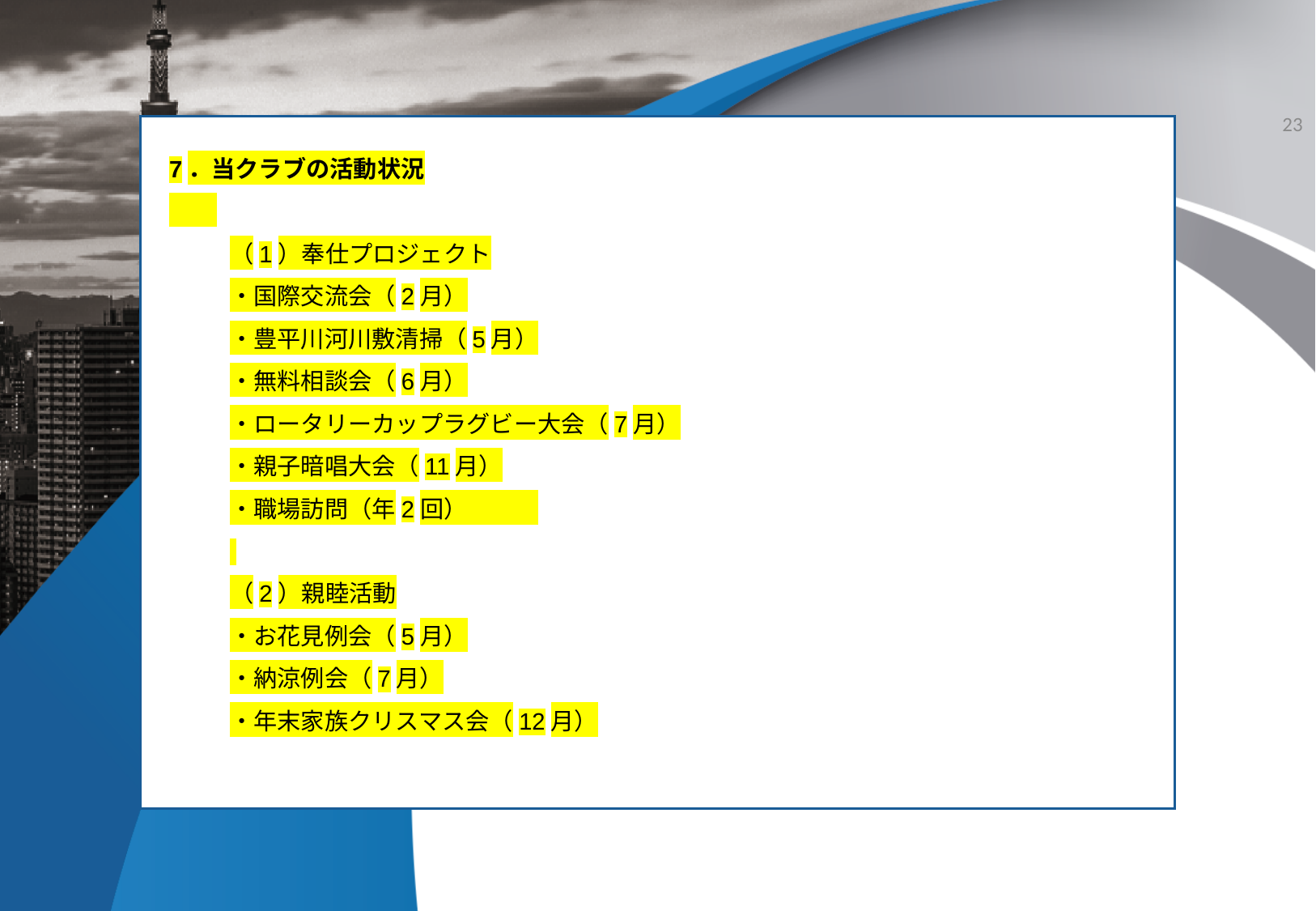

23
7．当クラブの活動状況

（1）奉仕プロジェクト
・国際交流会（2月）
・豊平川河川敷清掃（5月）
・無料相談会（6月）
・ロータリーカップラグビー大会（7月）
・親子暗唱大会（11月）
・職場訪問（年2回）

（2）親睦活動
・お花見例会（5月）
・納涼例会（7月）
・年末家族クリスマス会（12月）